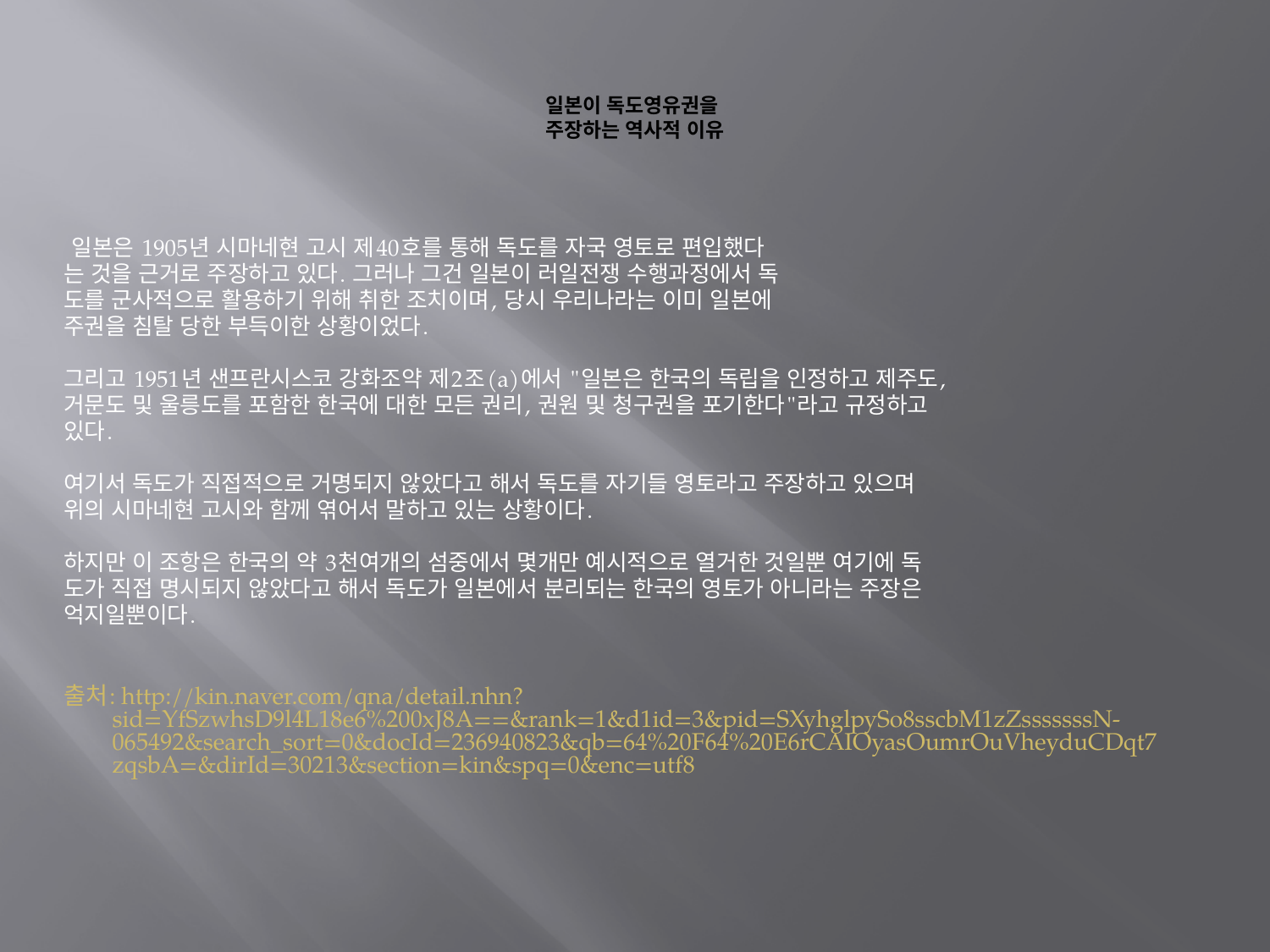

# 일본이 독도영유권을 주장하는 역사적 이유

 일본은 1905년 시마네현 고시 제40호를 통해 독도를 자국 영토로 편입했다
는 것을 근거로 주장하고 있다. 그러나 그건 일본이 러일전쟁 수행과정에서 독
도를 군사적으로 활용하기 위해 취한 조치이며, 당시 우리나라는 이미 일본에
주권을 침탈 당한 부득이한 상황이었다.

그리고 1951년 샌프란시스코 강화조약 제2조(a)에서 "일본은 한국의 독립을 인정하고 제주도,
거문도 및 울릉도를 포함한 한국에 대한 모든 권리, 권원 및 청구권을 포기한다"라고 규정하고
있다.

여기서 독도가 직접적으로 거명되지 않았다고 해서 독도를 자기들 영토라고 주장하고 있으며
위의 시마네현 고시와 함께 엮어서 말하고 있는 상황이다.

하지만 이 조항은 한국의 약 3천여개의 섬중에서 몇개만 예시적으로 열거한 것일뿐 여기에 독
도가 직접 명시되지 않았다고 해서 독도가 일본에서 분리되는 한국의 영토가 아니라는 주장은
억지일뿐이다.

출처: http://kin.naver.com/qna/detail.nhn?sid=YfSzwhsD9l4L18e6%200xJ8A==&rank=1&d1id=3&pid=SXyhglpySo8sscbM1zZsssssssN-065492&search_sort=0&docId=236940823&qb=64%20F64%20E6rCAIOyasOumrOuVheyduCDqt7zqsbA=&dirId=30213&section=kin&spq=0&enc=utf8